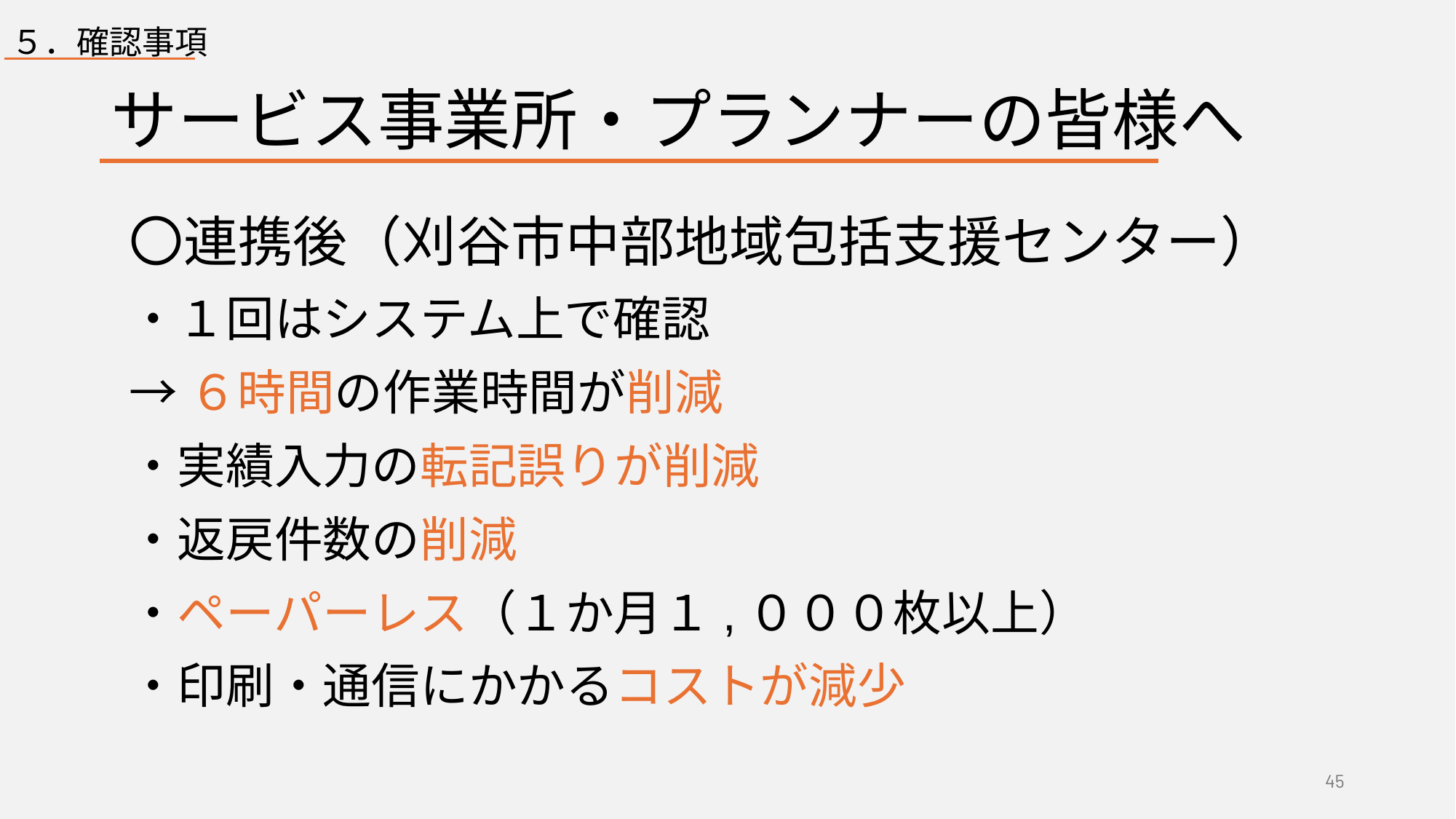

５．確認事項
# サービス事業所・プランナーの皆様へ
〇連携後（刈谷市中部地域包括支援センター）
・１回はシステム上で確認
→６時間の作業時間が削減
・実績入力の転記誤りが削減
・返戻件数の削減
・ペーパーレス（１か月１,０００枚以上）
・印刷・通信にかかるコストが減少

45